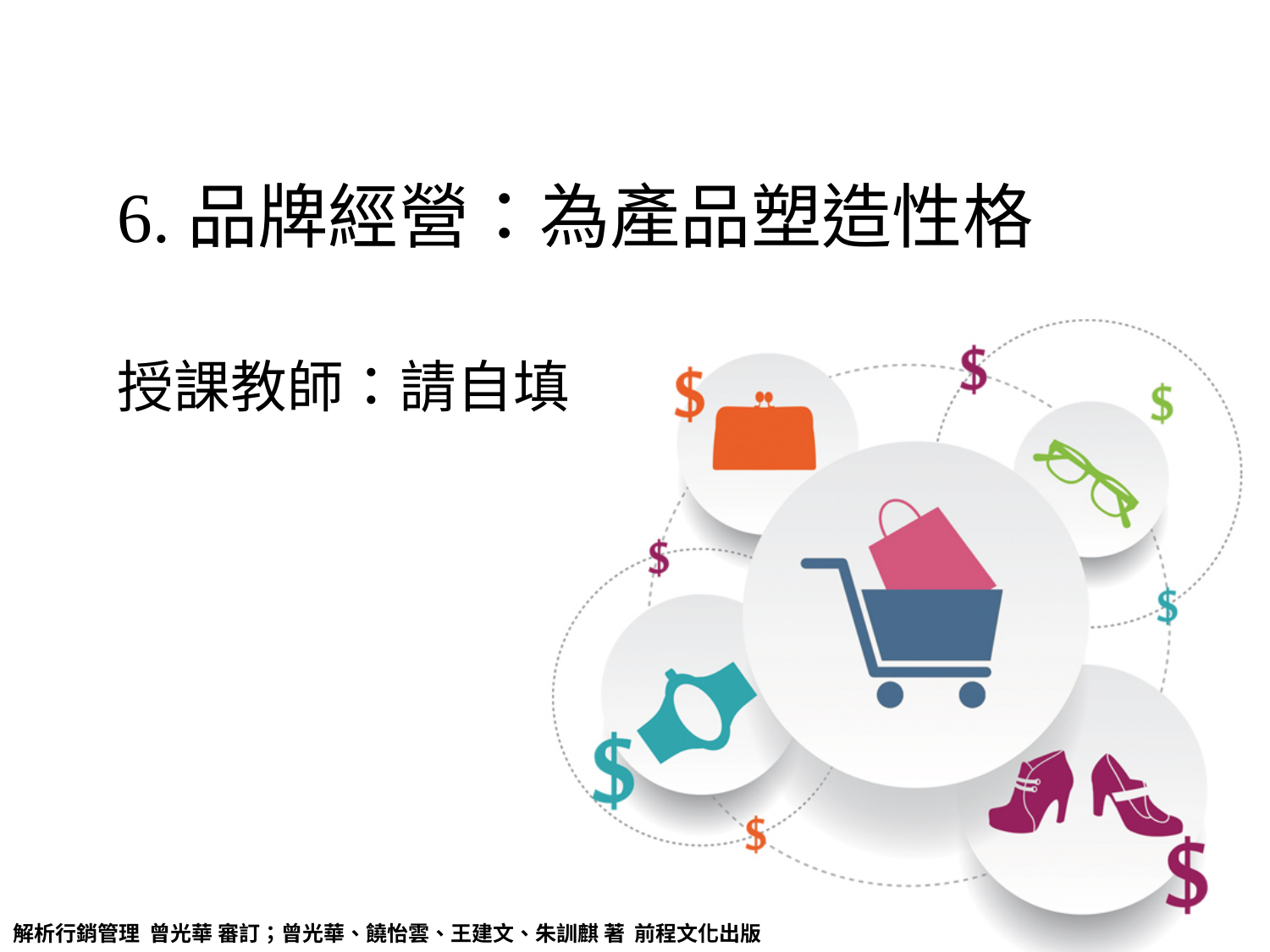

# 6.品牌經營：為產品塑造性格
授課教師：請自填
解析行銷管理  曾光華 審訂；曾光華、饒怡雲、王建文、朱訓麒 著  前程文化出版